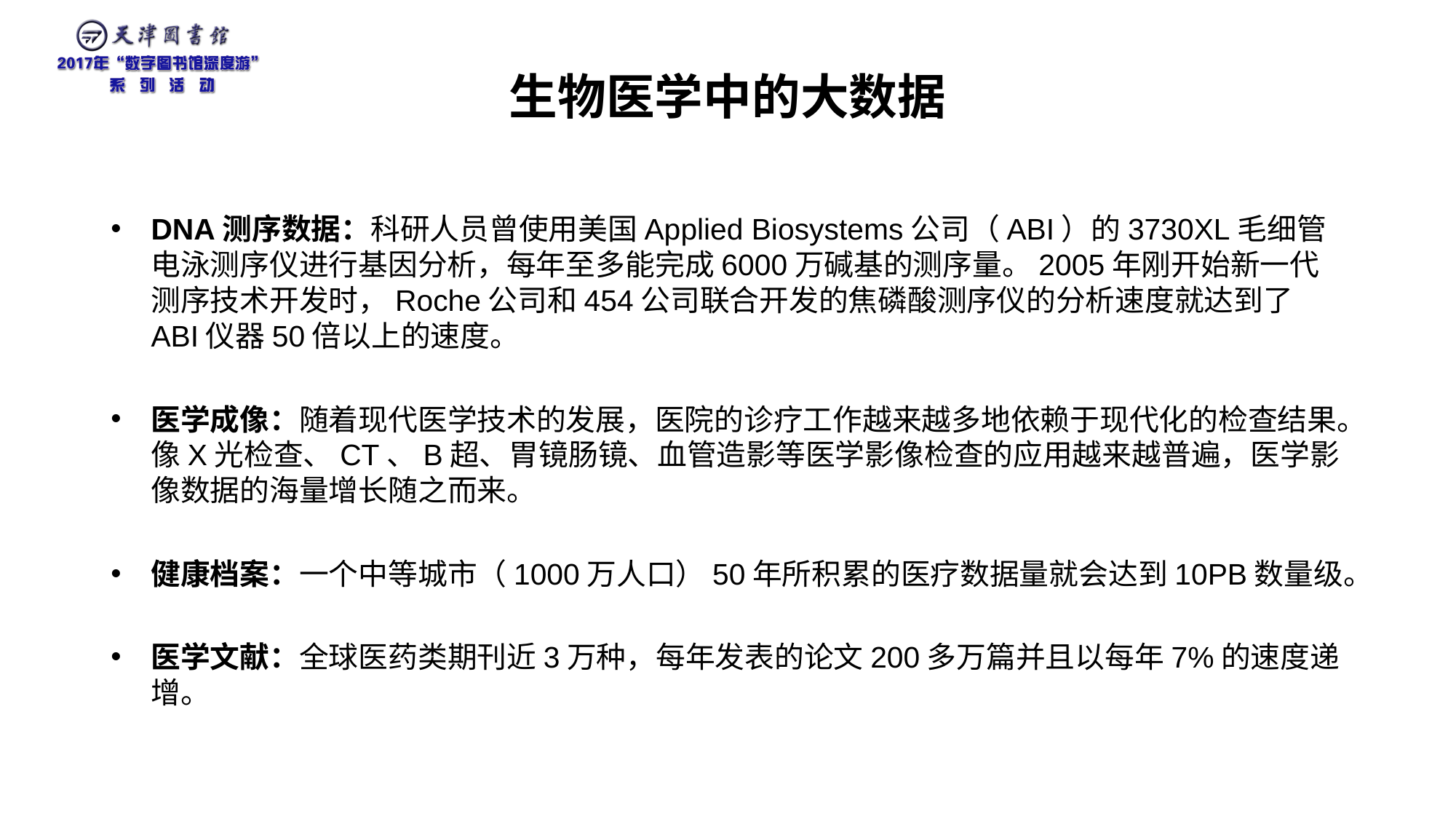

# 生物医学中的大数据
DNA测序数据：科研人员曾使用美国Applied Biosystems公司（ABI）的3730XL毛细管电泳测序仪进行基因分析，每年至多能完成6000万碱基的测序量。2005年刚开始新一代测序技术开发时，Roche公司和454公司联合开发的焦磷酸测序仪的分析速度就达到了ABI仪器50倍以上的速度。

医学成像：随着现代医学技术的发展，医院的诊疗工作越来越多地依赖于现代化的检查结果。像X光检查、CT、B超、胃镜肠镜、血管造影等医学影像检查的应用越来越普遍，医学影像数据的海量增长随之而来。

健康档案：一个中等城市（1000万人口）50年所积累的医疗数据量就会达到10PB数量级。

医学文献：全球医药类期刊近3万种，每年发表的论文200多万篇并且以每年7%的速度递增。